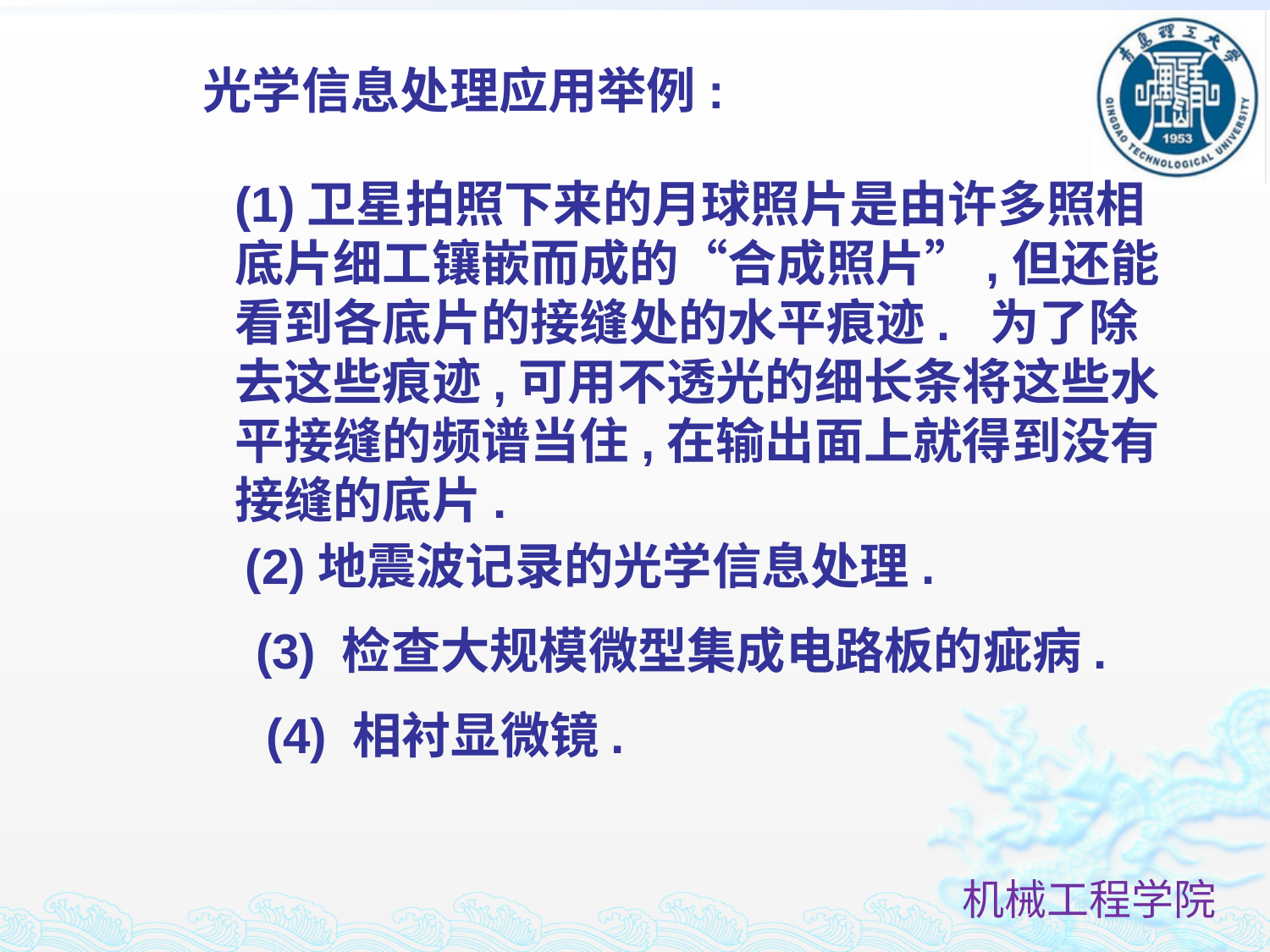

光学信息处理应用举例:
(1)卫星拍照下来的月球照片是由许多照相底片细工镶嵌而成的“合成照片”,但还能看到各底片的接缝处的水平痕迹.  为了除去这些痕迹,可用不透光的细长条将这些水平接缝的频谱当住,在输出面上就得到没有接缝的底片.
(2)地震波记录的光学信息处理.
(3) 检查大规模微型集成电路板的疵病.
(4) 相衬显微镜.